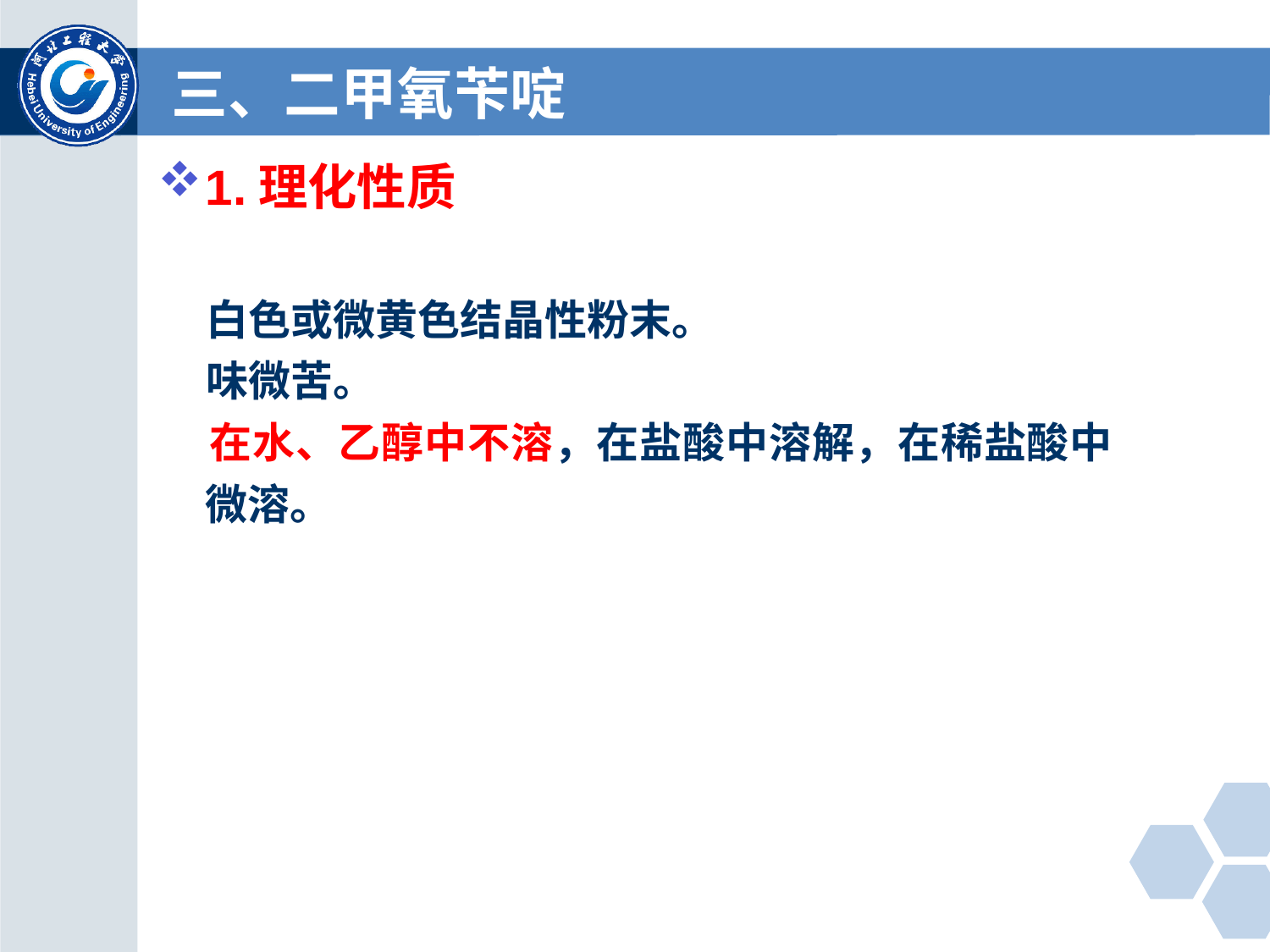

# 三、二甲氧苄啶
1.理化性质

    白色或微黄色结晶性粉末。
    味微苦。
    在水、乙醇中不溶，在盐酸中溶解，在稀盐酸中微溶。